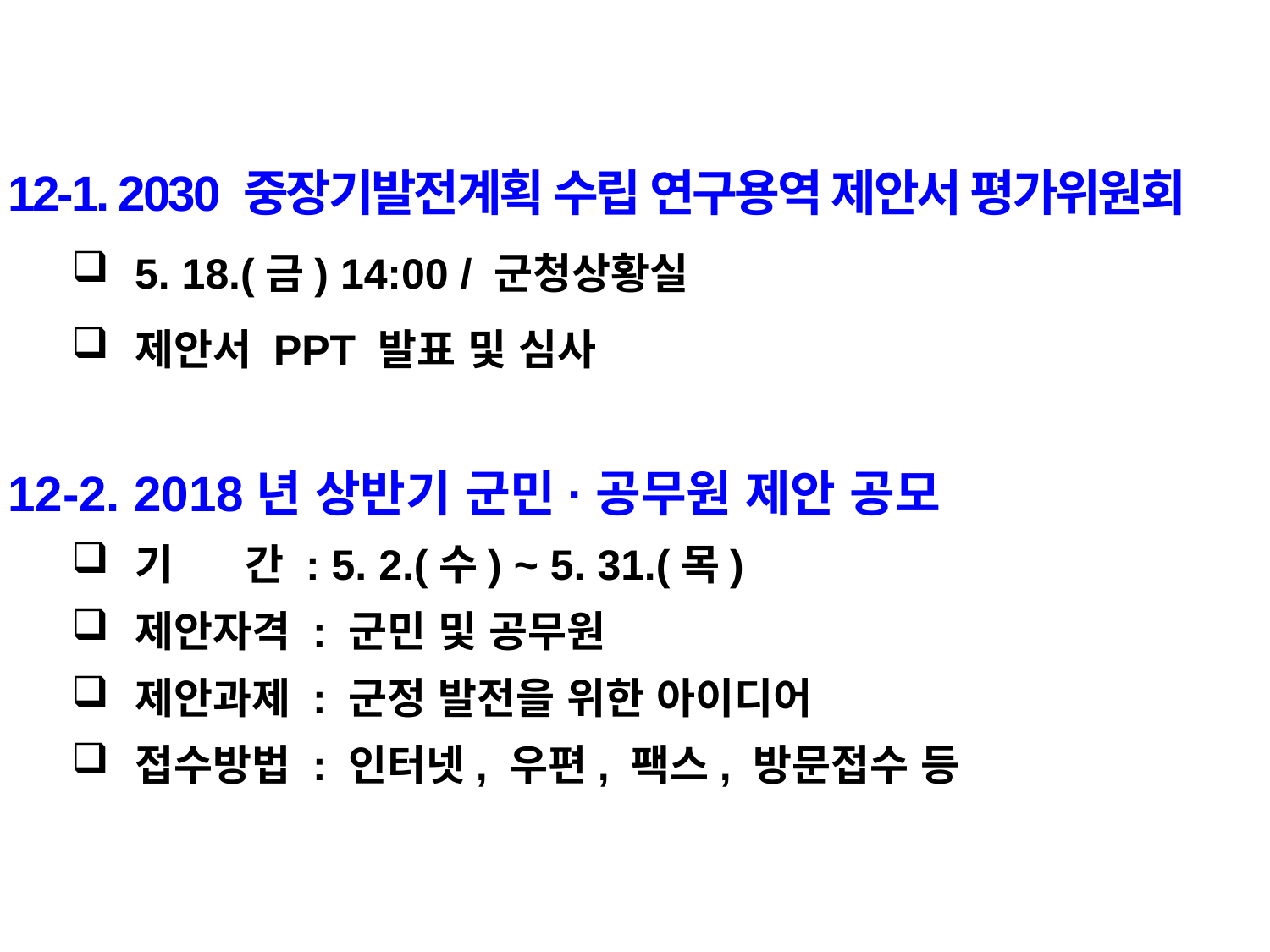

12-1. 2030 중장기발전계획 수립 연구용역 제안서 평가위원회
5. 18.(금) 14:00 / 군청상황실
제안서 PPT 발표 및 심사
12-2. 2018년 상반기 군민·공무원 제안 공모
기      간 : 5. 2.(수) ~ 5. 31.(목)
제안자격 : 군민 및 공무원
제안과제 : 군정 발전을 위한 아이디어
접수방법 : 인터넷, 우편, 팩스, 방문접수 등